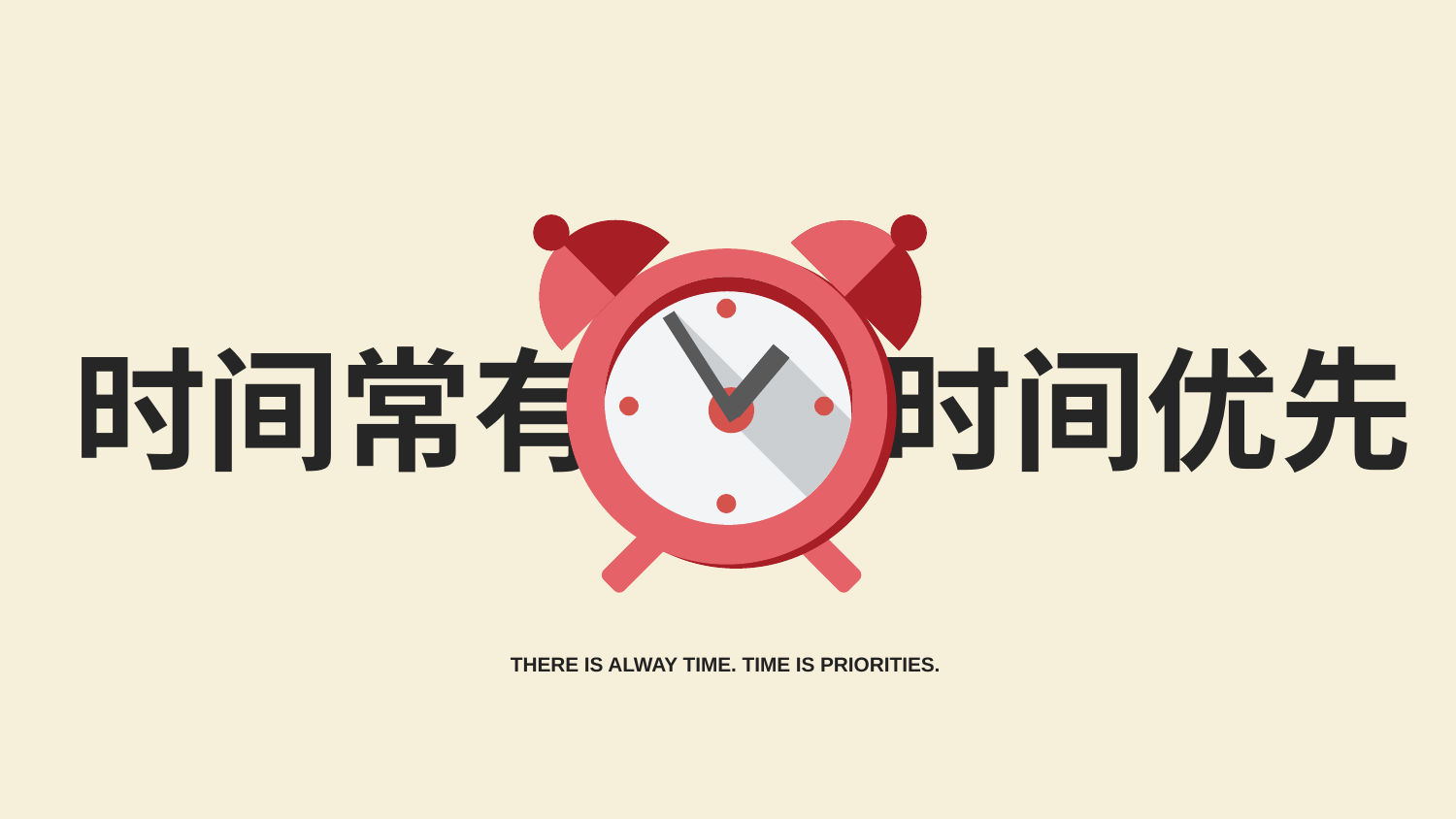

时间常有         时间优先
THERE IS ALWAY TIME. TIME IS PRIORITIES.